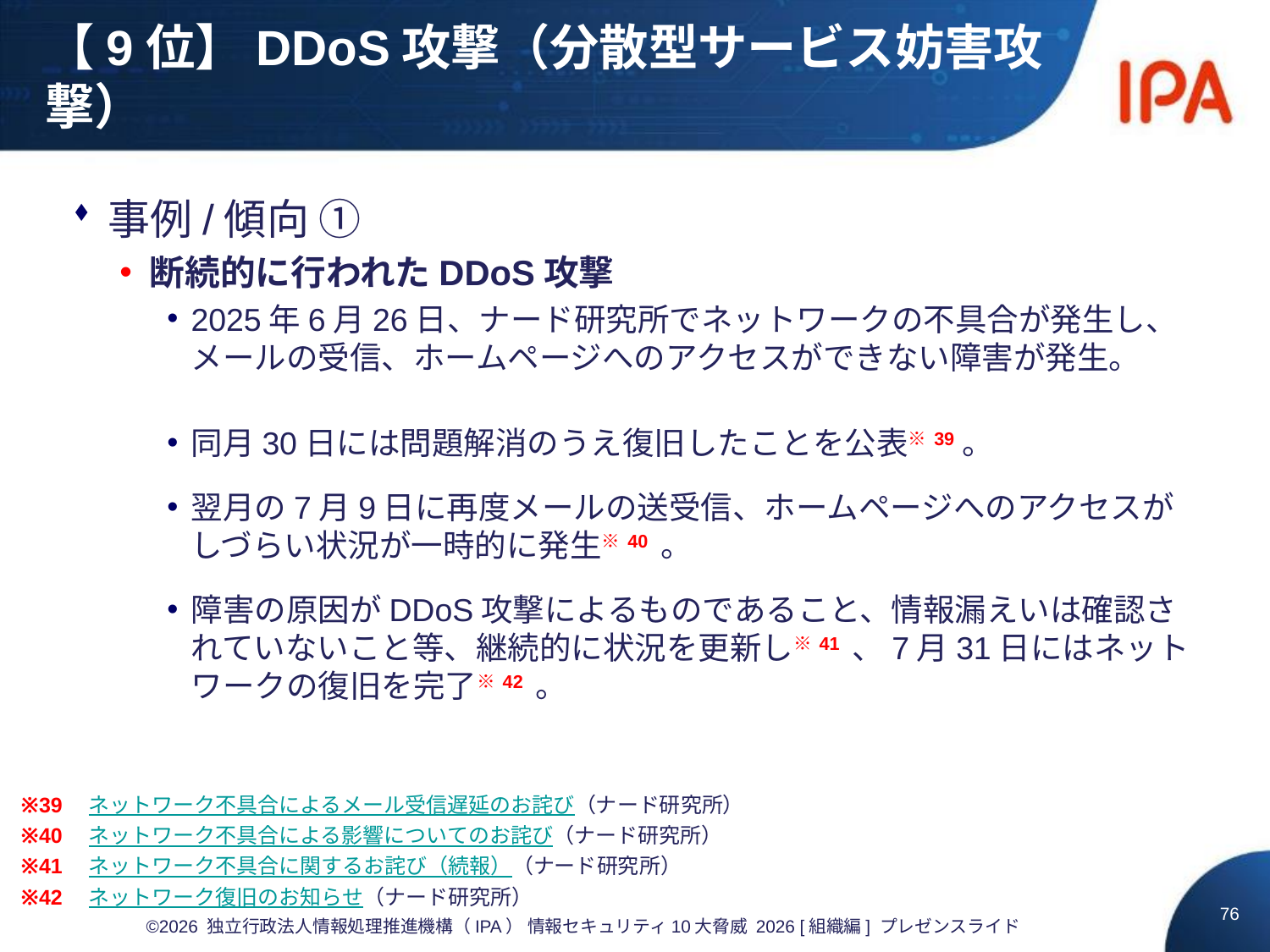

# 【9位】DDoS攻撃（分散型サービス妨害攻撃）
事例/傾向 ①
断続的に行われたDDoS攻撃
2025年6月26日、ナード研究所でネットワークの不具合が発生し、メールの受信、ホームページへのアクセスができない障害が発生。

同月30日には問題解消のうえ復旧したことを公表※39。

翌月の7月9日に再度メールの送受信、ホームページへのアクセスがしづらい状況が一時的に発生※40 。

障害の原因がDDoS攻撃によるものであること、情報漏えいは確認されていないこと等、継続的に状況を更新し※41 、7月31日にはネットワークの復旧を完了※42 。
※39　ネットワーク不具合によるメール受信遅延のお詫び（ナード研究所）
※40　ネットワーク不具合による影響についてのお詫び（ナード研究所）
※41　ネットワーク不具合に関するお詫び（続報）（ナード研究所）
※42　ネットワーク復旧のお知らせ（ナード研究所）

76
©2026 独立行政法人情報処理推進機構（IPA） 情報セキュリティ10大脅威 2026 [組織編] プレゼンスライド